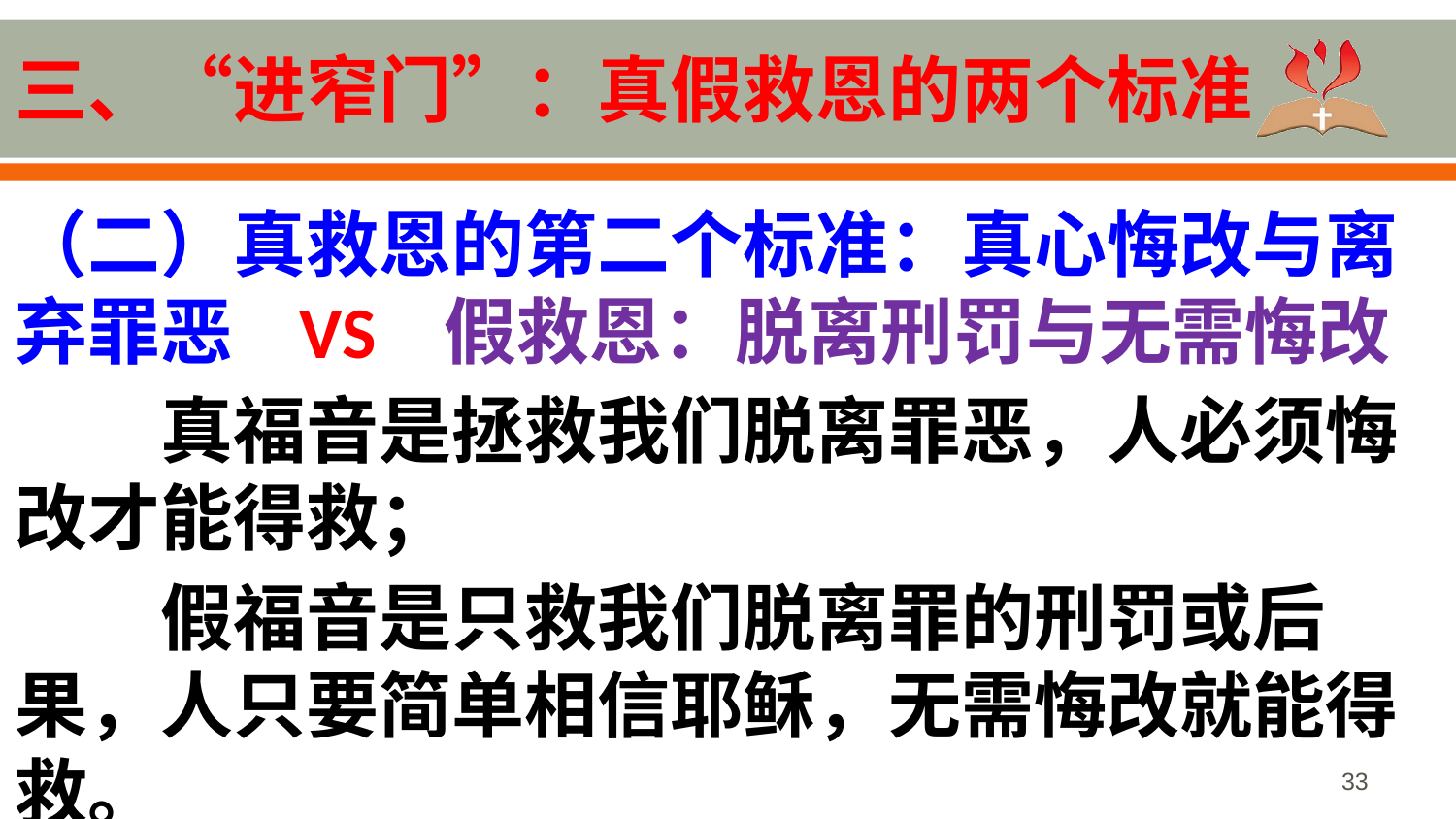

# 三、“进窄门”：真假救恩的两个标准
（二）真救恩的第二个标准：真心悔改与离弃罪恶   VS   假救恩：脱离刑罚与无需悔改
真福音是拯救我们脱离罪恶，人必须悔改才能得救；
假福音是只救我们脱离罪的刑罚或后果，人只要简单相信耶稣，无需悔改就能得救。

33